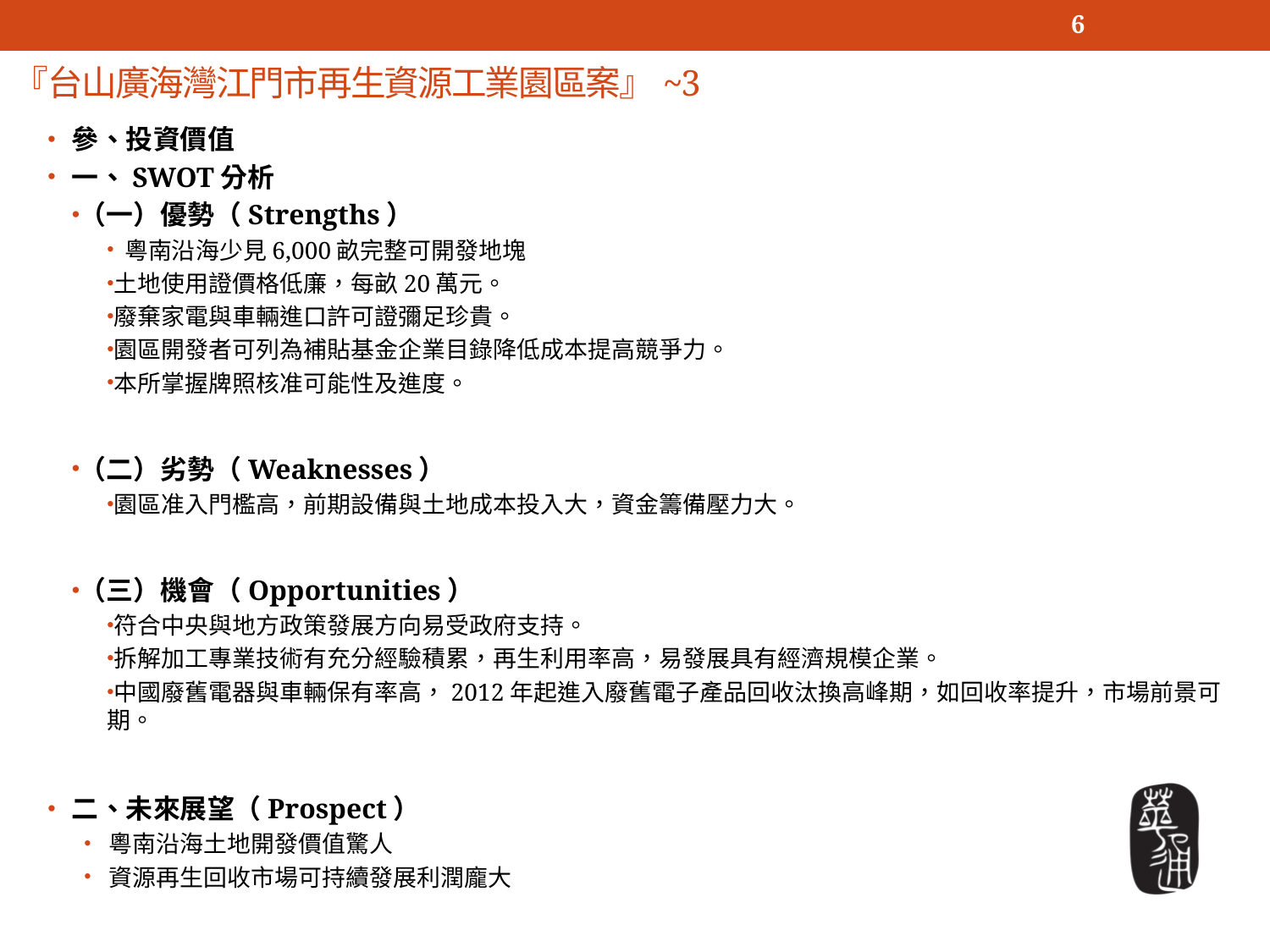

6
# 『台山廣海灣江門市再生資源工業園區案』~3
參、投資價值
一、SWOT分析
（一）優勢（Strengths）
 粵南沿海少見6,000畝完整可開發地塊
土地使用證價格低廉，每畝20萬元。
廢棄家電與車輛進口許可證彌足珍貴。
園區開發者可列為補貼基金企業目錄降低成本提高競爭力。
本所掌握牌照核准可能性及進度。

（二）劣勢（Weaknesses）
園區准入門檻高，前期設備與土地成本投入大，資金籌備壓力大。

（三）機會（Opportunities）
符合中央與地方政策發展方向易受政府支持。
拆解加工專業技術有充分經驗積累，再生利用率高，易發展具有經濟規模企業。
中國廢舊電器與車輛保有率高，2012年起進入廢舊電子產品回收汰換高峰期，如回收率提升，市場前景可期。

二、未來展望（Prospect）
粵南沿海土地開發價值驚人
資源再生回收市場可持續發展利潤龐大